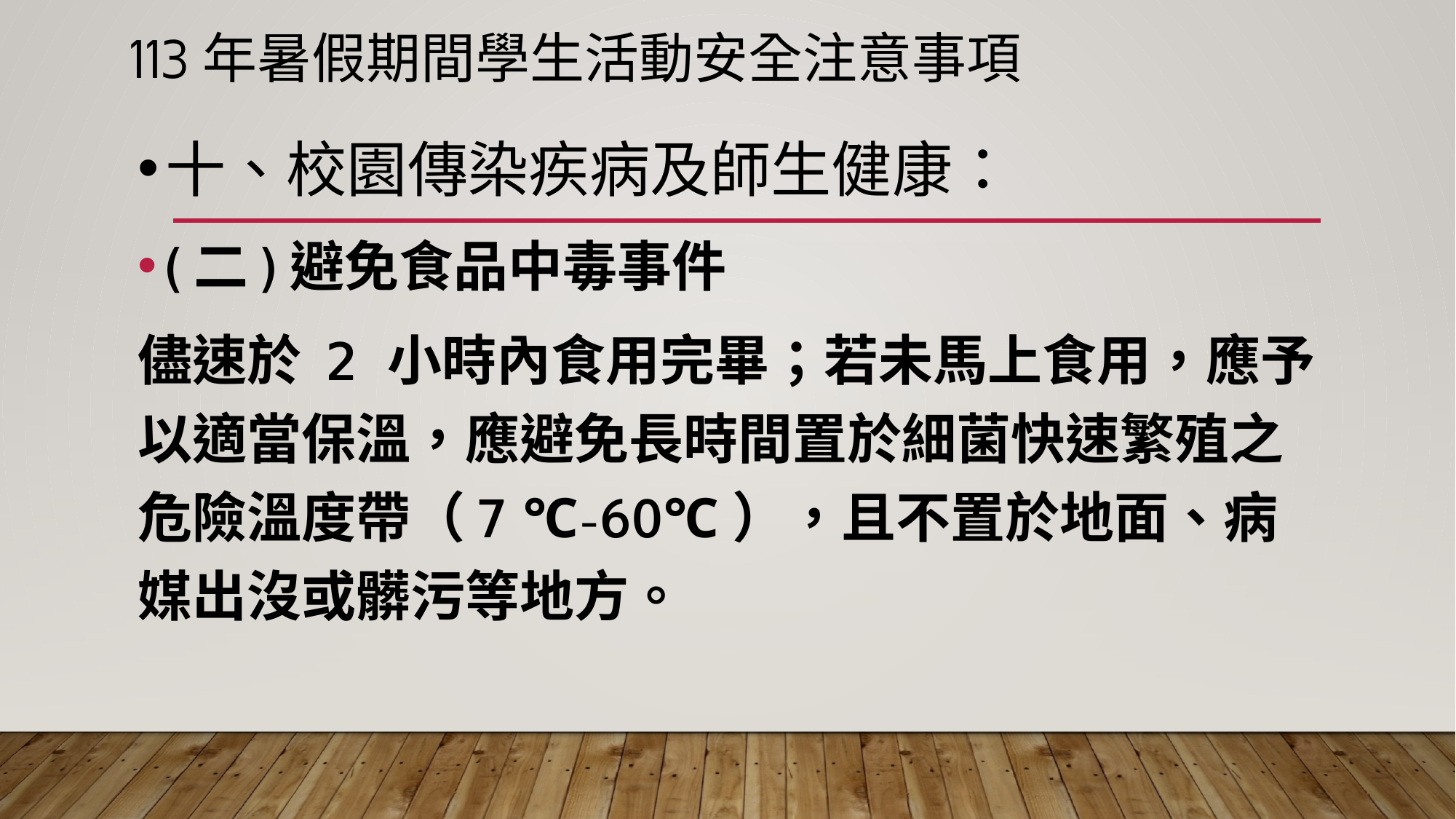

# 113年暑假期間學生活動安全注意事項
十、校園傳染疾病及師生健康：
(二)避免食品中毒事件
儘速於 2 小時內食用完畢；若未馬上食用，應予以適當保溫，應避免長時間置於細菌快速繁殖之危險溫度帶（7 ℃-60℃），且不置於地面、病媒出沒或髒污等地方。